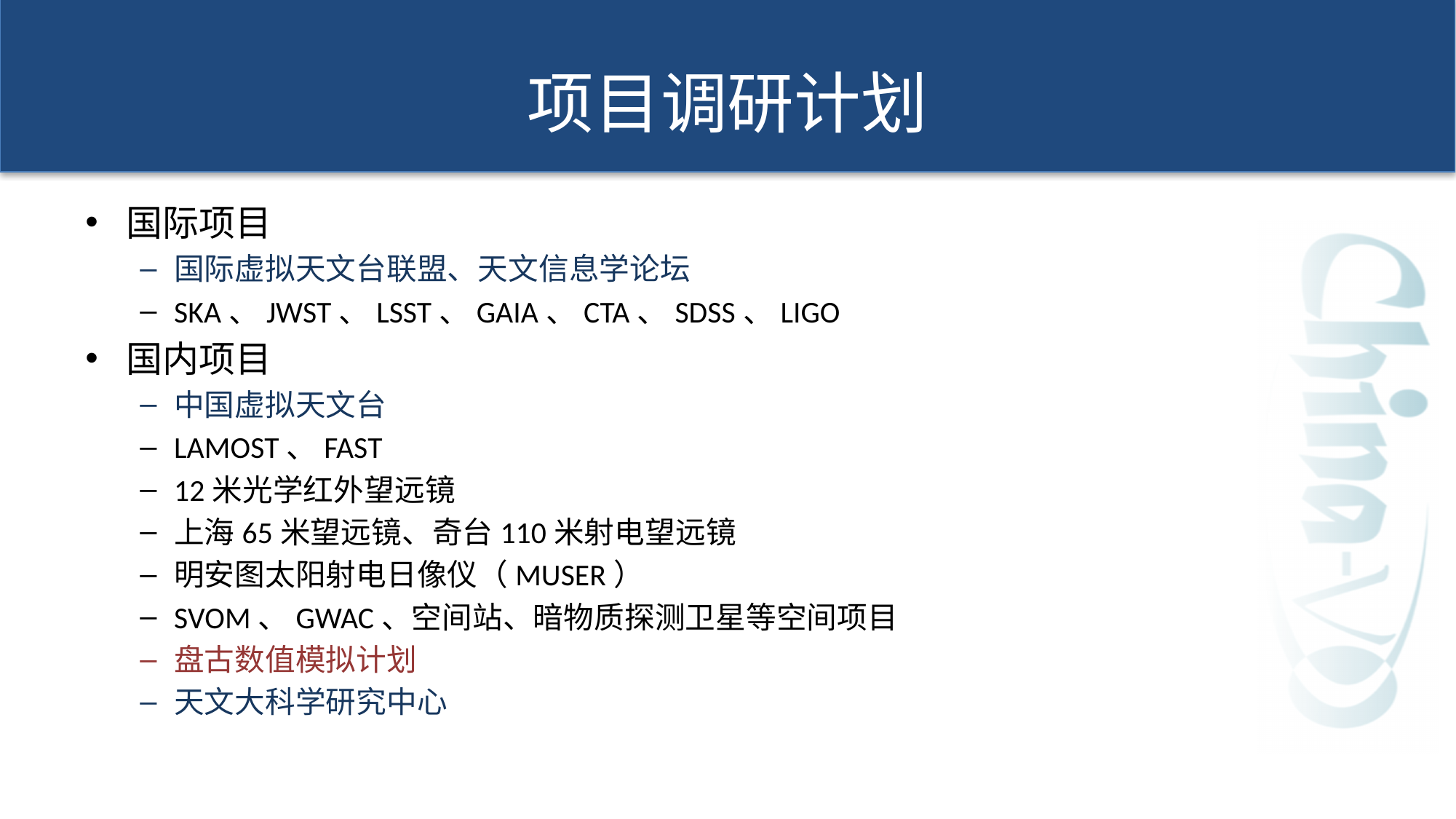

# 项目调研计划
国际项目
国际虚拟天文台联盟、天文信息学论坛
SKA、JWST、LSST、GAIA、CTA、SDSS、LIGO
国内项目
中国虚拟天文台
LAMOST、FAST
12米光学红外望远镜
上海65米望远镜、奇台110米射电望远镜
明安图太阳射电日像仪（MUSER）
SVOM、GWAC、空间站、暗物质探测卫星等空间项目
盘古数值模拟计划
天文大科学研究中心